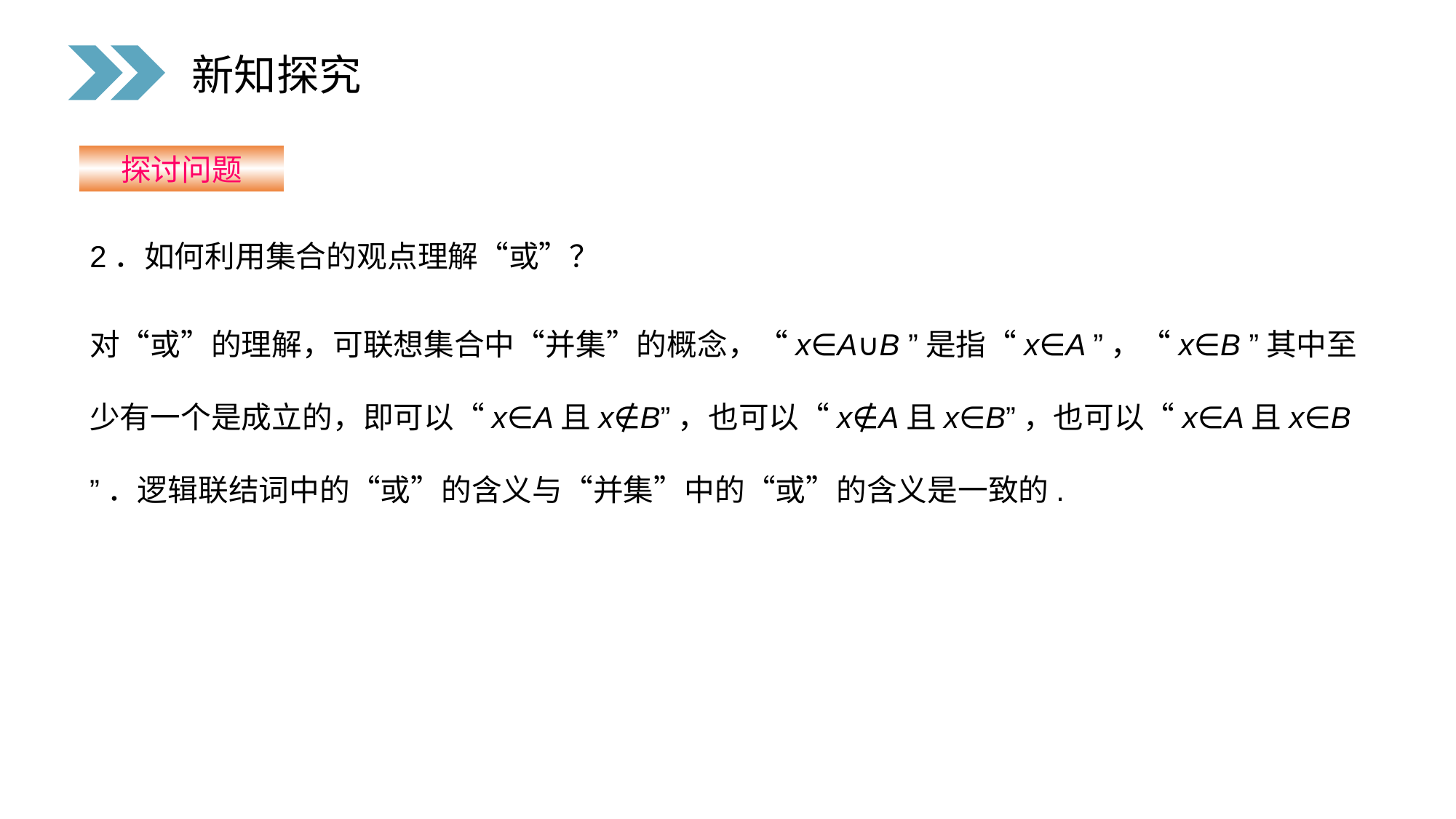

新知探究
探讨问题
2．如何利用集合的观点理解“或”？
对“或”的理解，可联想集合中“并集”的概念，“x∈A∪B ”是指“x∈A ”，“x∈B ”其中至少有一个是成立的，即可以“x∈A且x∉B”，也可以“x∉A且x∈B”，也可以“x∈A且x∈B ”．逻辑联结词中的“或”的含义与“并集”中的“或”的含义是一致的.